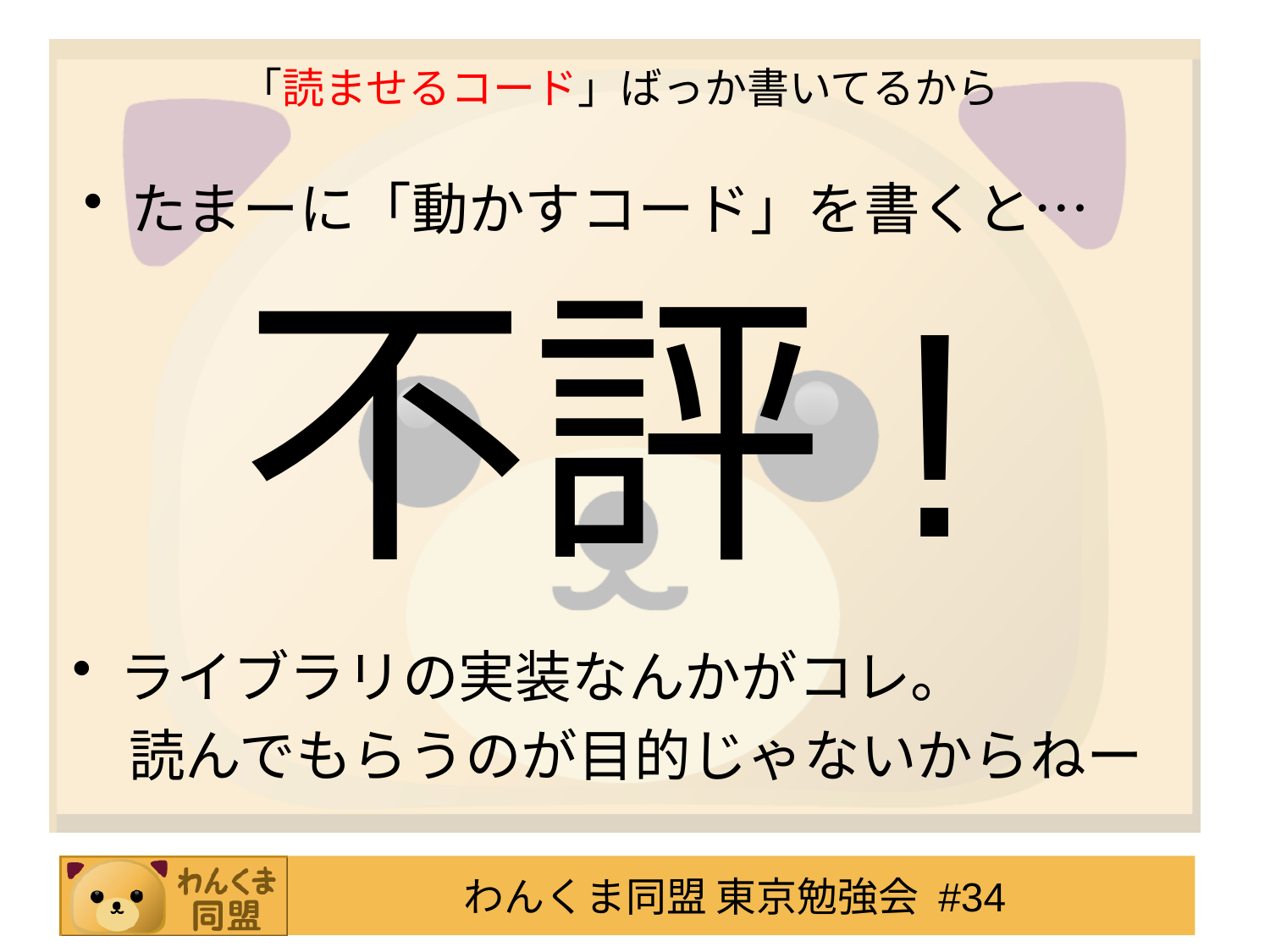

# 「読ませるコード」ばっか書いてるから
たまーに「動かすコード」を書くと…
不評!
ライブラリの実装なんかがコレ。
　読んでもらうのが目的じゃないからねー